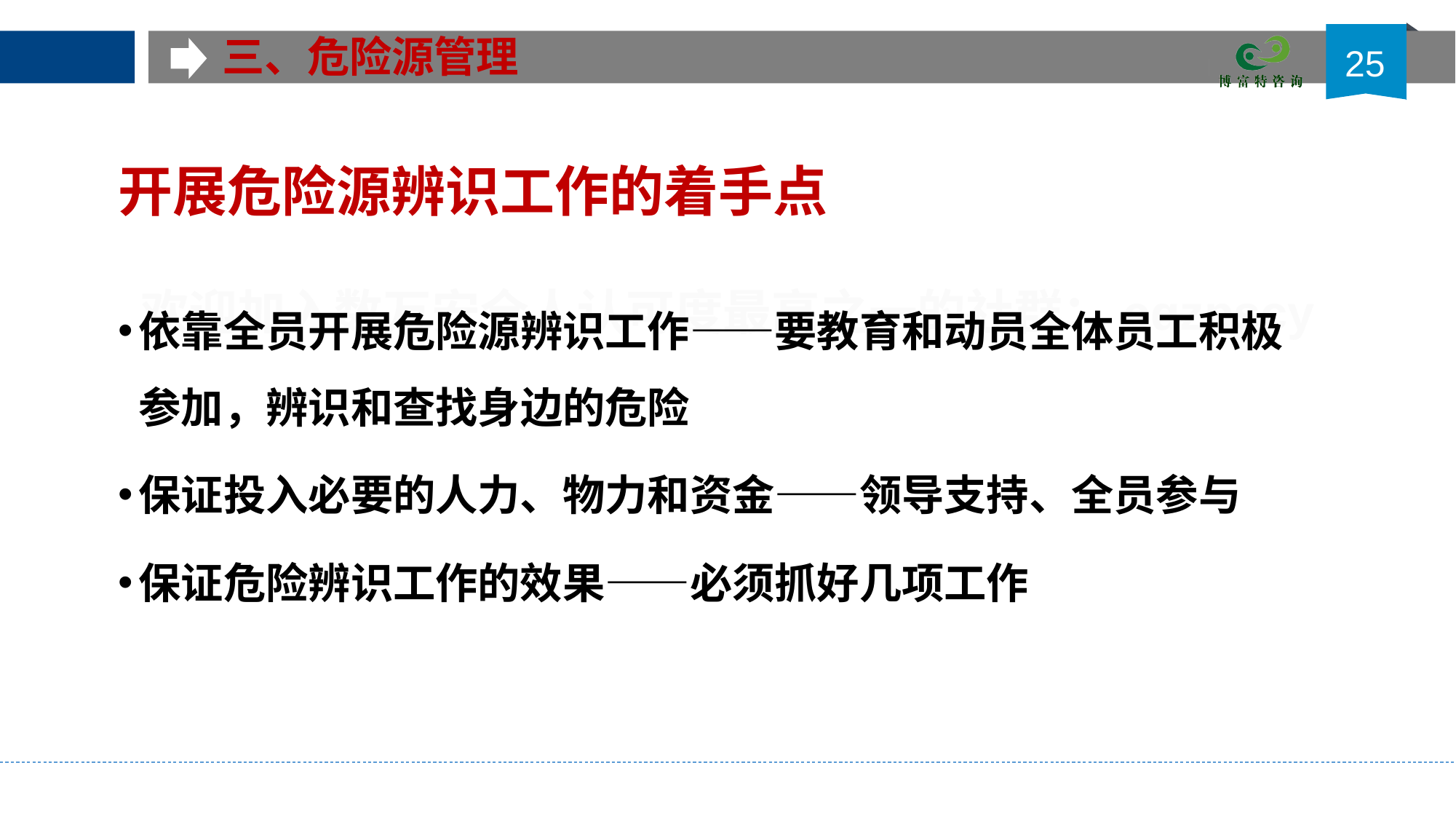

三、危险源管理
25
# 开展危险源辨识工作的着手点
依靠全员开展危险源辨识工作——要教育和动员全体员工积极参加，辨识和查找身边的危险
保证投入必要的人力、物力和资金——领导支持、全员参与
保证危险辨识工作的效果——必须抓好几项工作